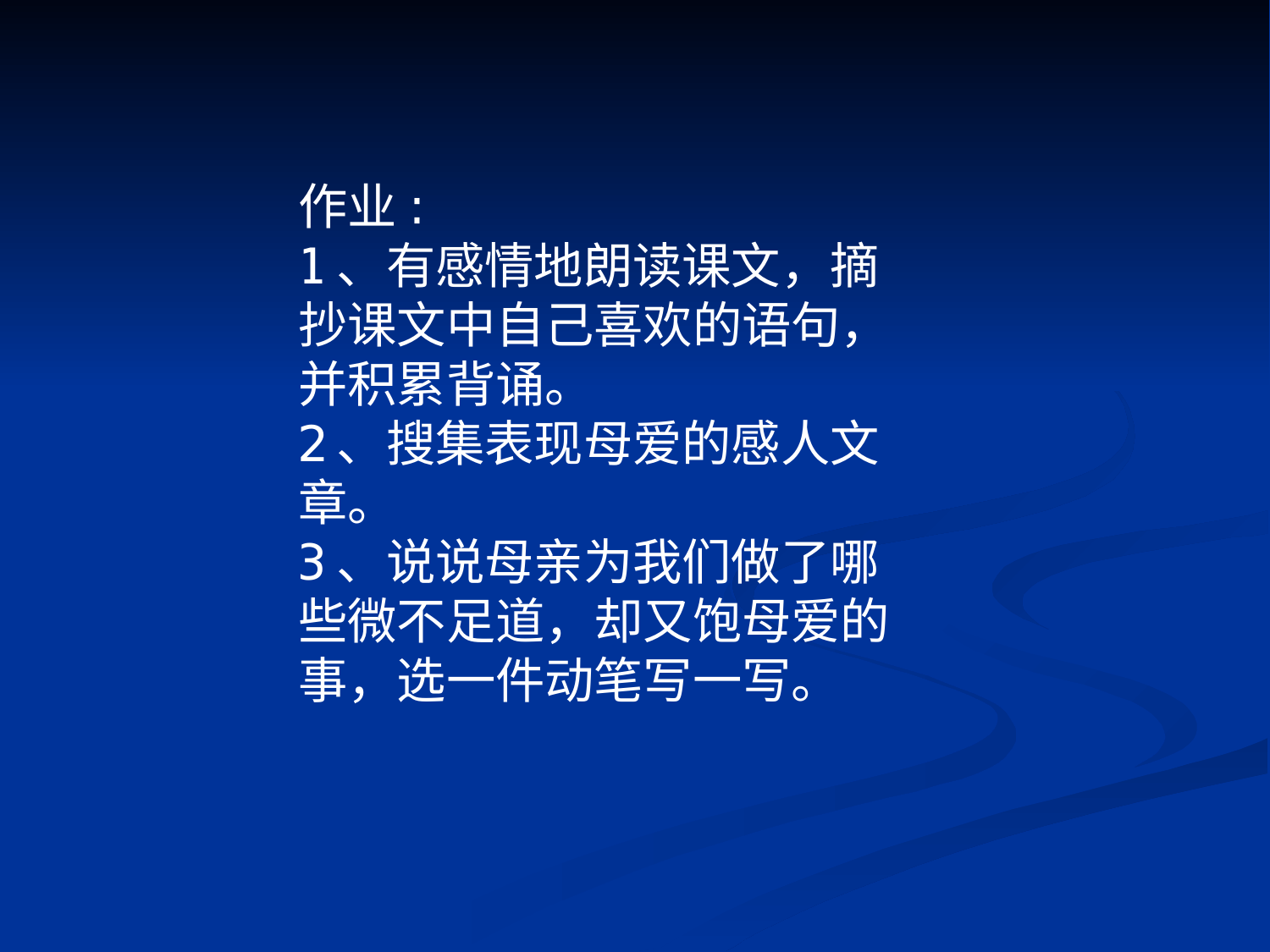

作业:
1、有感情地朗读课文，摘抄课文中自己喜欢的语句，并积累背诵。
2、搜集表现母爱的感人文章。
3、说说母亲为我们做了哪些微不足道，却又饱母爱的事，选一件动笔写一写。